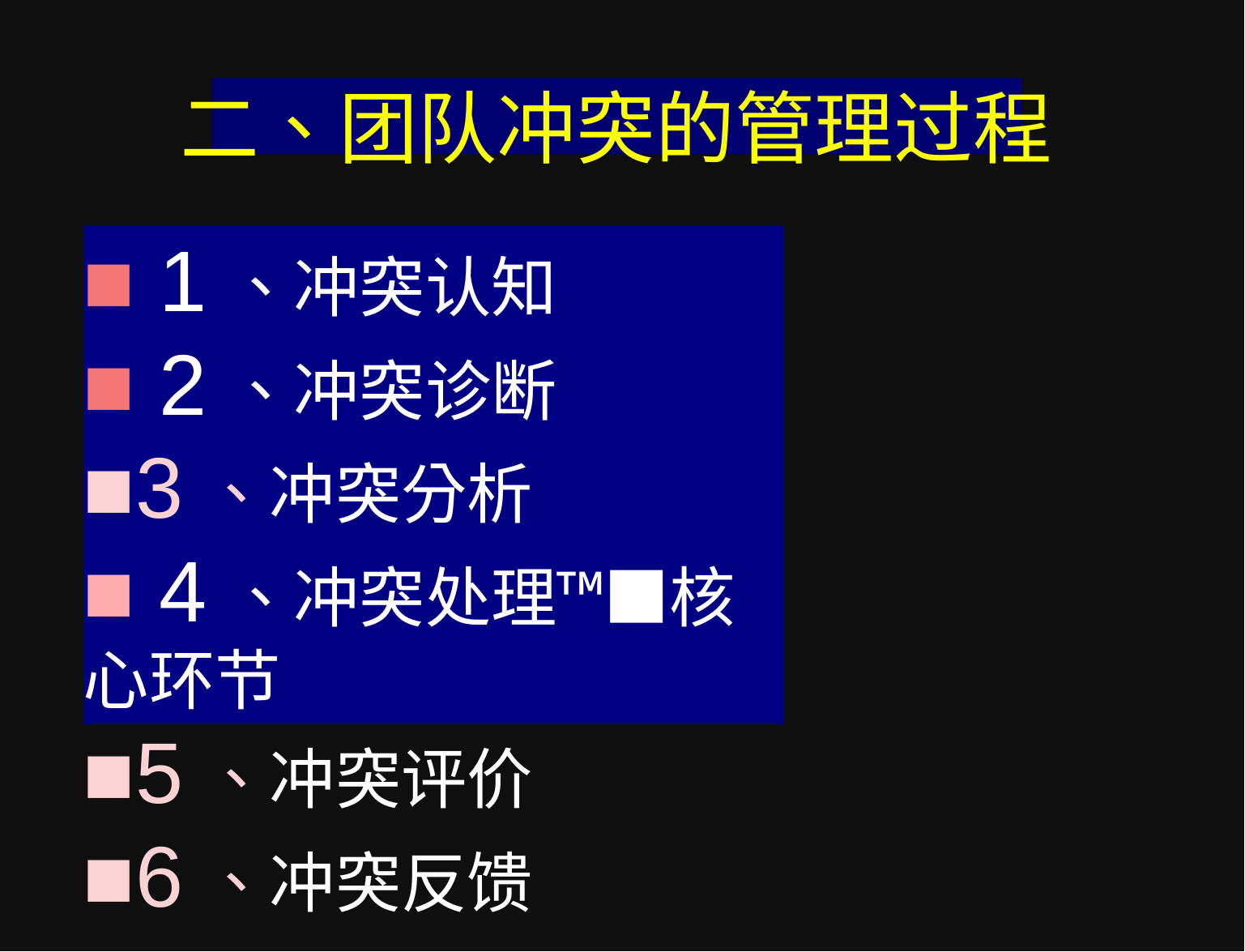

二、团队冲突的管理过程
■ 1、冲突认知
■ 2、冲突诊断
■3、冲突分析
■ 4、冲突处理™■核心环节
■5、冲突评价
■6、冲突反馈